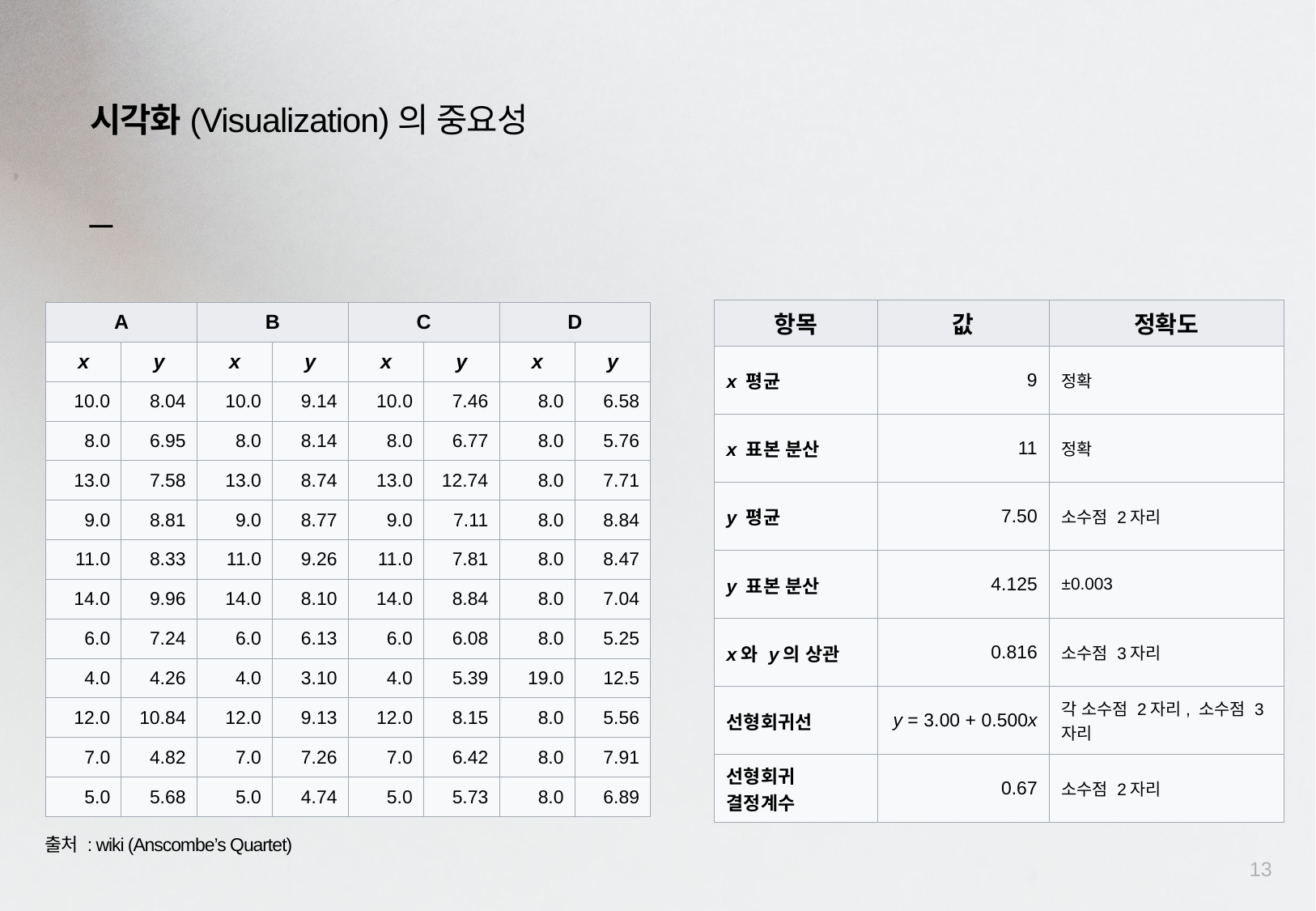

시각화(Visualization)의 중요성
_
| 항목 | 값 | 정확도 |
| --- | --- | --- |
| x 평균 | 9 | 정확 |
| x 표본 분산 | 11 | 정확 |
| y 평균 | 7.50 | 소수점 2자리 |
| y 표본 분산 | 4.125 | ±0.003 |
| x와 y의 상관 | 0.816 | 소수점 3자리 |
| 선형회귀선 | y = 3.00 + 0.500x | 각 소수점 2자리, 소수점 3자리 |
| 선형회귀 결정계수 | 0.67 | 소수점 2자리 |
| A |  | B |  | C |  | D |  |
| --- | --- | --- | --- | --- | --- | --- | --- |
| x | y | x | y | x | y | x | y |
| 10.0 | 8.04 | 10.0 | 9.14 | 10.0 | 7.46 | 8.0 | 6.58 |
| 8.0 | 6.95 | 8.0 | 8.14 | 8.0 | 6.77 | 8.0 | 5.76 |
| 13.0 | 7.58 | 13.0 | 8.74 | 13.0 | 12.74 | 8.0 | 7.71 |
| 9.0 | 8.81 | 9.0 | 8.77 | 9.0 | 7.11 | 8.0 | 8.84 |
| 11.0 | 8.33 | 11.0 | 9.26 | 11.0 | 7.81 | 8.0 | 8.47 |
| 14.0 | 9.96 | 14.0 | 8.10 | 14.0 | 8.84 | 8.0 | 7.04 |
| 6.0 | 7.24 | 6.0 | 6.13 | 6.0 | 6.08 | 8.0 | 5.25 |
| 4.0 | 4.26 | 4.0 | 3.10 | 4.0 | 5.39 | 19.0 | 12.5 |
| 12.0 | 10.84 | 12.0 | 9.13 | 12.0 | 8.15 | 8.0 | 5.56 |
| 7.0 | 4.82 | 7.0 | 7.26 | 7.0 | 6.42 | 8.0 | 7.91 |
| 5.0 | 5.68 | 5.0 | 4.74 | 5.0 | 5.73 | 8.0 | 6.89 |
출처 : wiki (Anscombe’s Quartet)
13